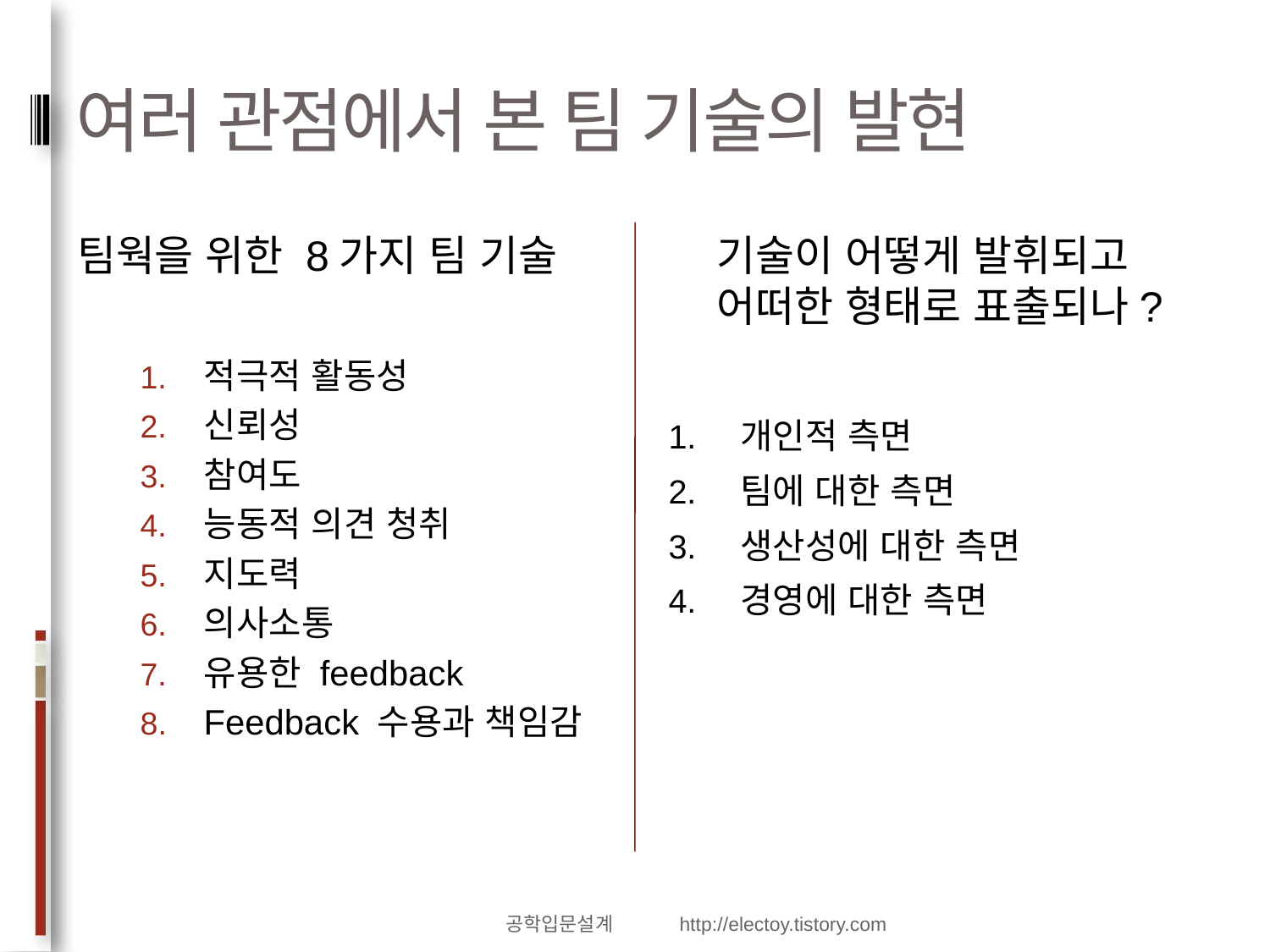

# 여러 관점에서 본 팀 기술의 발현
팀웍을 위한 8가지 팀 기술

적극적 활동성
신뢰성
참여도
능동적 의견 청취
지도력
의사소통
유용한 feedback
Feedback 수용과 책임감

기술이 어떻게 발휘되고 어떠한 형태로 표출되나?

개인적 측면
팀에 대한 측면
생산성에 대한 측면
경영에 대한 측면
공학입문설계          http://electoy.tistory.com